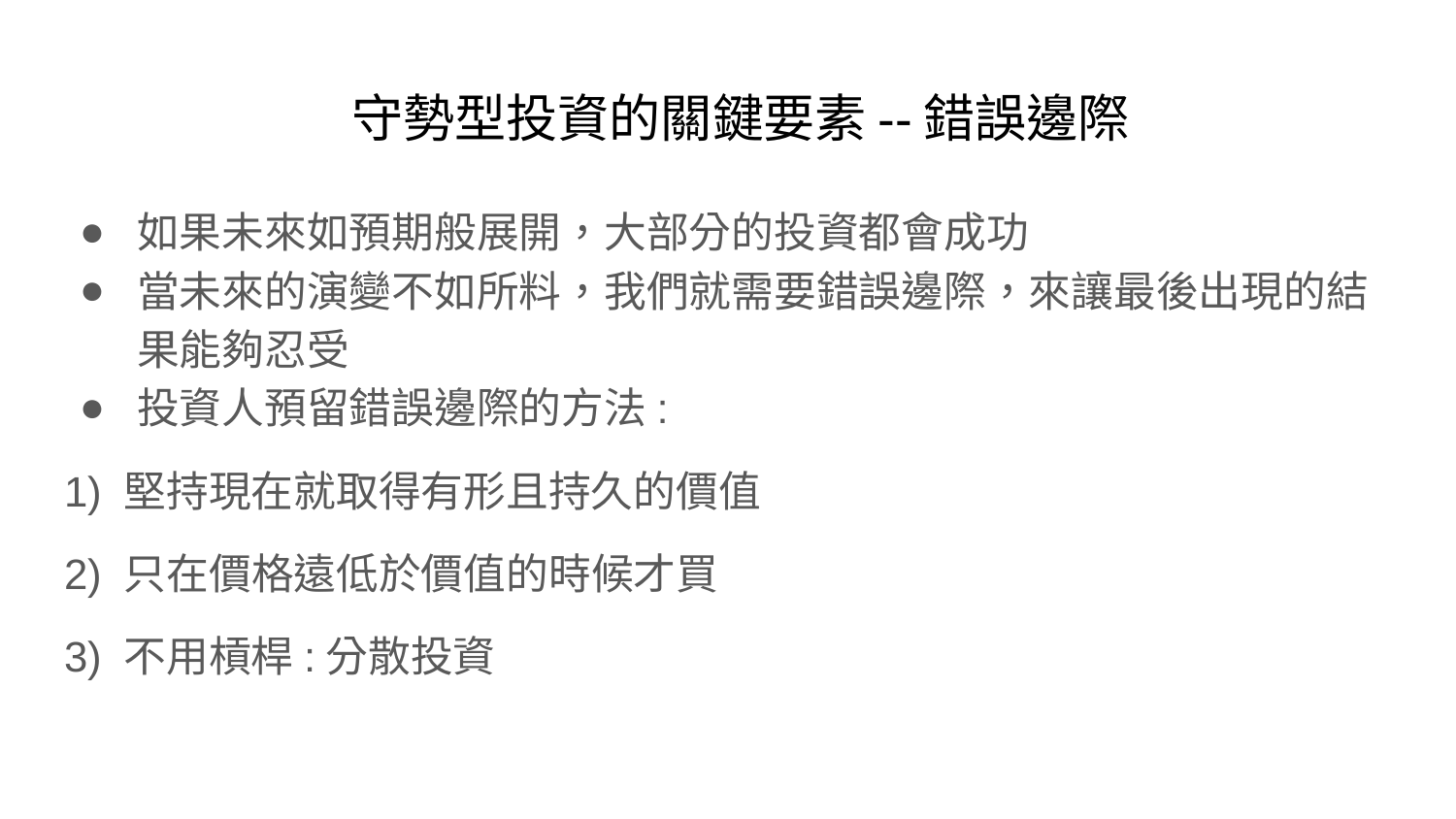

# 守勢型投資的關鍵要素--錯誤邊際
如果未來如預期般展開，大部分的投資都會成功
當未來的演變不如所料，我們就需要錯誤邊際，來讓最後出現的結果能夠忍受
投資人預留錯誤邊際的方法:
1) 堅持現在就取得有形且持久的價值
2) 只在價格遠低於價值的時候才買
3) 不用槓桿:分散投資